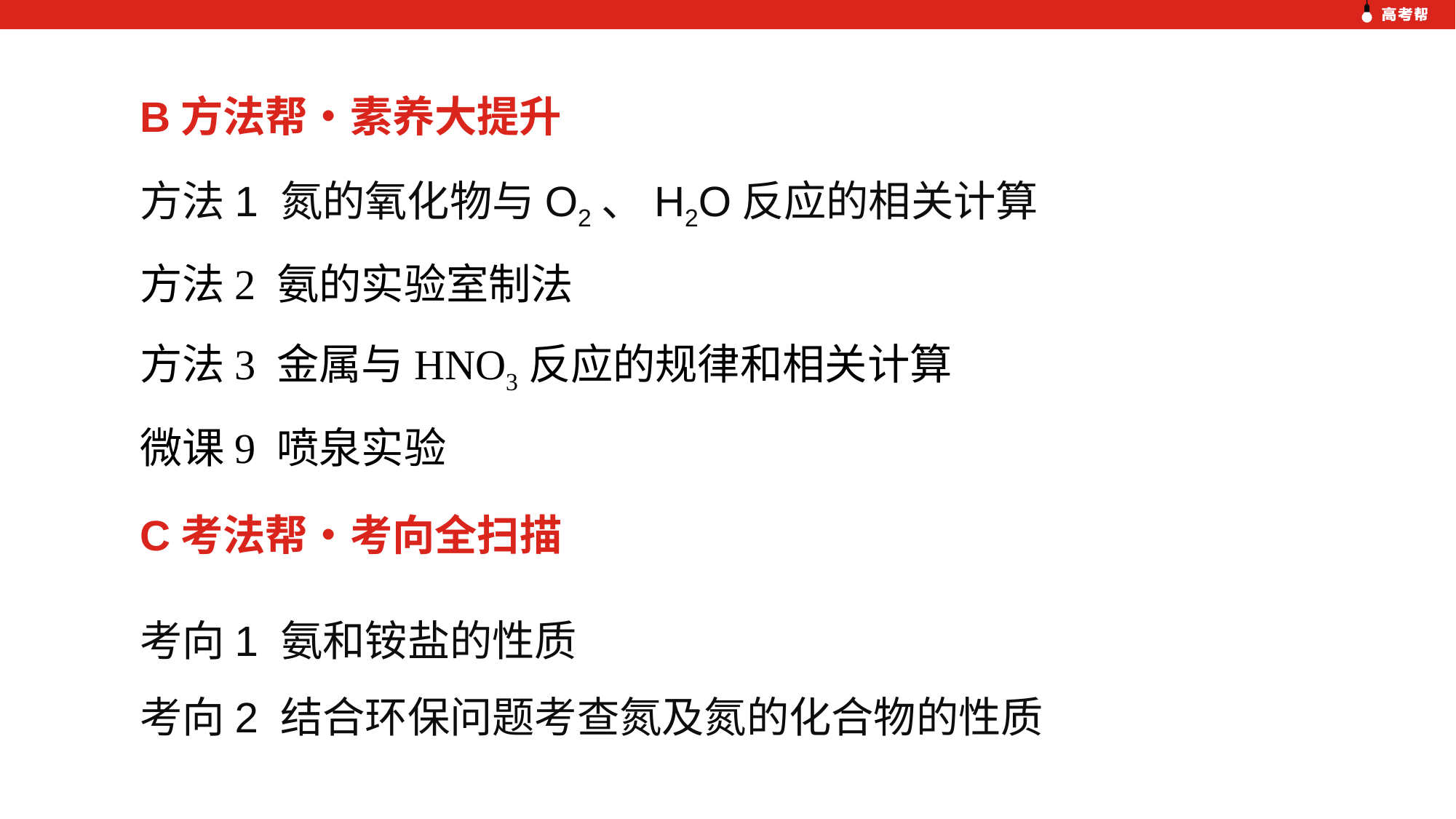

B方法帮•素养大提升
方法1 氮的氧化物与O2、H2O反应的相关计算
方法2 氨的实验室制法
方法3 金属与HNO3反应的规律和相关计算
微课9 喷泉实验
C考法帮•考向全扫描
考向1 氨和铵盐的性质
考向2 结合环保问题考查氮及氮的化合物的性质